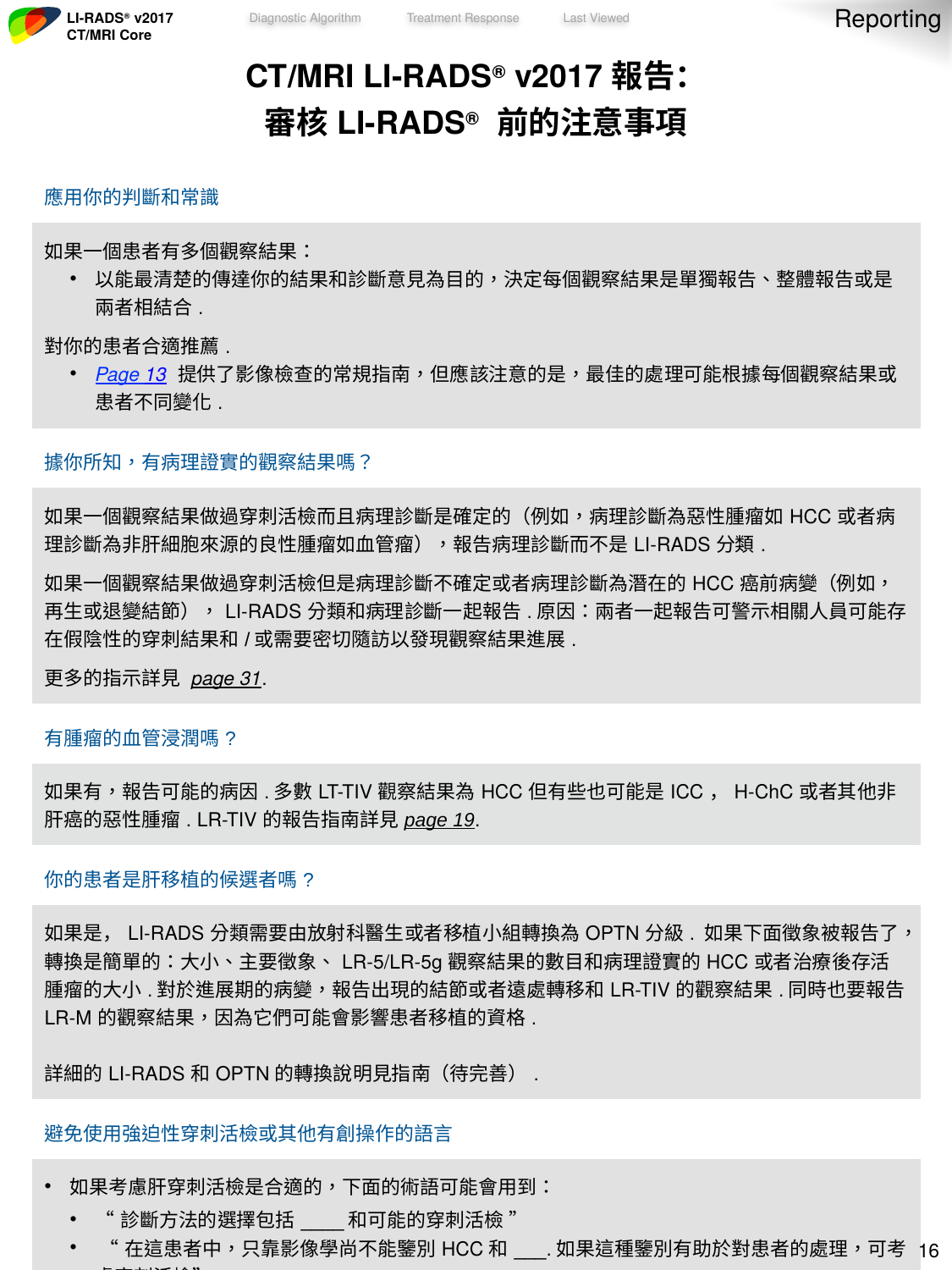

Reporting
| CT/MRI LI-RADS® v2017報告： 審核LI-RADS® 前的注意事項 |
| --- |
| 應用你的判斷和常識 |
| 如果一個患者有多個觀察結果： 以能最清楚的傳達你的結果和診斷意見為目的，決定每個觀察結果是單獨報告、整體報告或是兩者相結合. 對你的患者合適推薦. Page 13 提供了影像檢查的常規指南，但應該注意的是，最佳的處理可能根據每個觀察結果或患者不同變化. |
| 據你所知，有病理證實的觀察結果嗎？ |
| 如果一個觀察結果做過穿刺活檢而且病理診斷是確定的（例如，病理診斷為惡性腫瘤如HCC或者病理診斷為非肝細胞來源的良性腫瘤如血管瘤），報告病理診斷而不是LI-RADS分類. 如果一個觀察結果做過穿刺活檢但是病理診斷不確定或者病理診斷為潛在的HCC癌前病變（例如，再生或退變結節），LI-RADS分類和病理診斷一起報告.原因：兩者一起報告可警示相關人員可能存在假陰性的穿刺結果和/或需要密切隨訪以發現觀察結果進展. 更多的指示詳見 page 31. |
| 有腫瘤的血管浸潤嗎? |
| 如果有，報告可能的病因.多數LT-TIV觀察結果為HCC但有些也可能是ICC，H-ChC或者其他非肝癌的惡性腫瘤. LR-TIV的報告指南詳見page 19. |
| 你的患者是肝移植的候選者嗎? |
| 如果是，LI-RADS分類需要由放射科醫生或者移植小組轉換為OPTN分級. 如果下面徵象被報告了，轉換是簡單的：大小、主要徵象、LR-5/LR-5g觀察結果的數目和病理證實的HCC或者治療後存活腫瘤的大小.對於進展期的病變，報告出現的結節或者遠處轉移和LR-TIV的觀察結果.同時也要報告LR-M的觀察結果，因為它們可能會影響患者移植的資格. 詳細的LI-RADS和OPTN的轉換說明見指南（待完善）. |
| 避免使用強迫性穿刺活檢或其他有創操作的語言 |
| 如果考慮肝穿刺活檢是合適的，下面的術語可能會用到： “診斷方法的選擇包括\_\_\_\_和可能的穿刺活檢 ” “在這患者中，只靠影像學尚不能鑒別HCC和\_\_\_.如果這種鑒別有助於對患者的處理，可考慮穿刺活檢” “可能需要穿刺活檢對HCC和\_\_\_進行鑒別” “…可能為HCC.如果要明確診斷，可考慮穿刺活檢” |
16